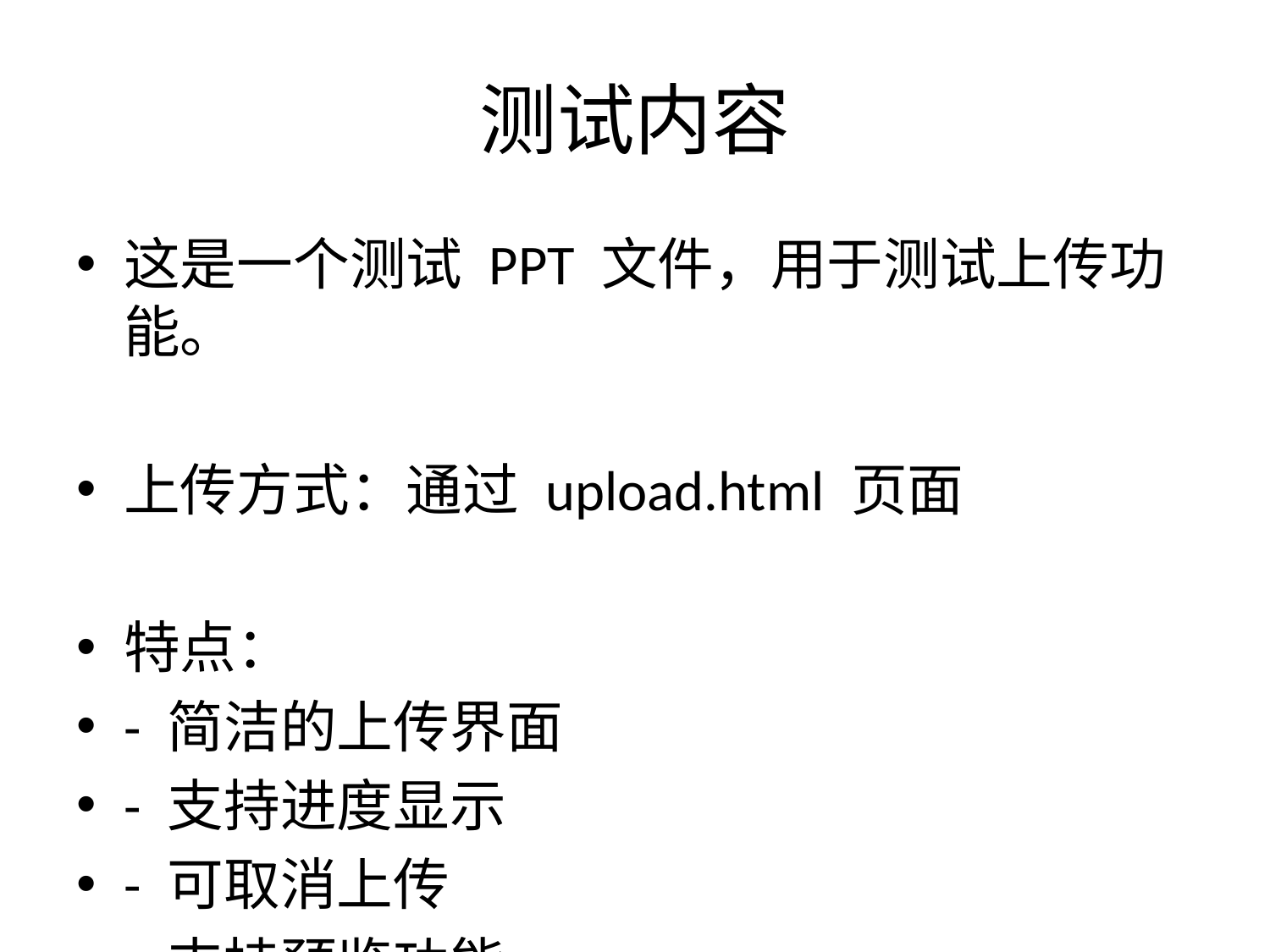

# 测试内容
这是一个测试 PPT 文件，用于测试上传功能。

上传方式：通过 upload.html 页面

特点：
- 简洁的上传界面
- 支持进度显示
- 可取消上传
- 支持预览功能

演示完毕！